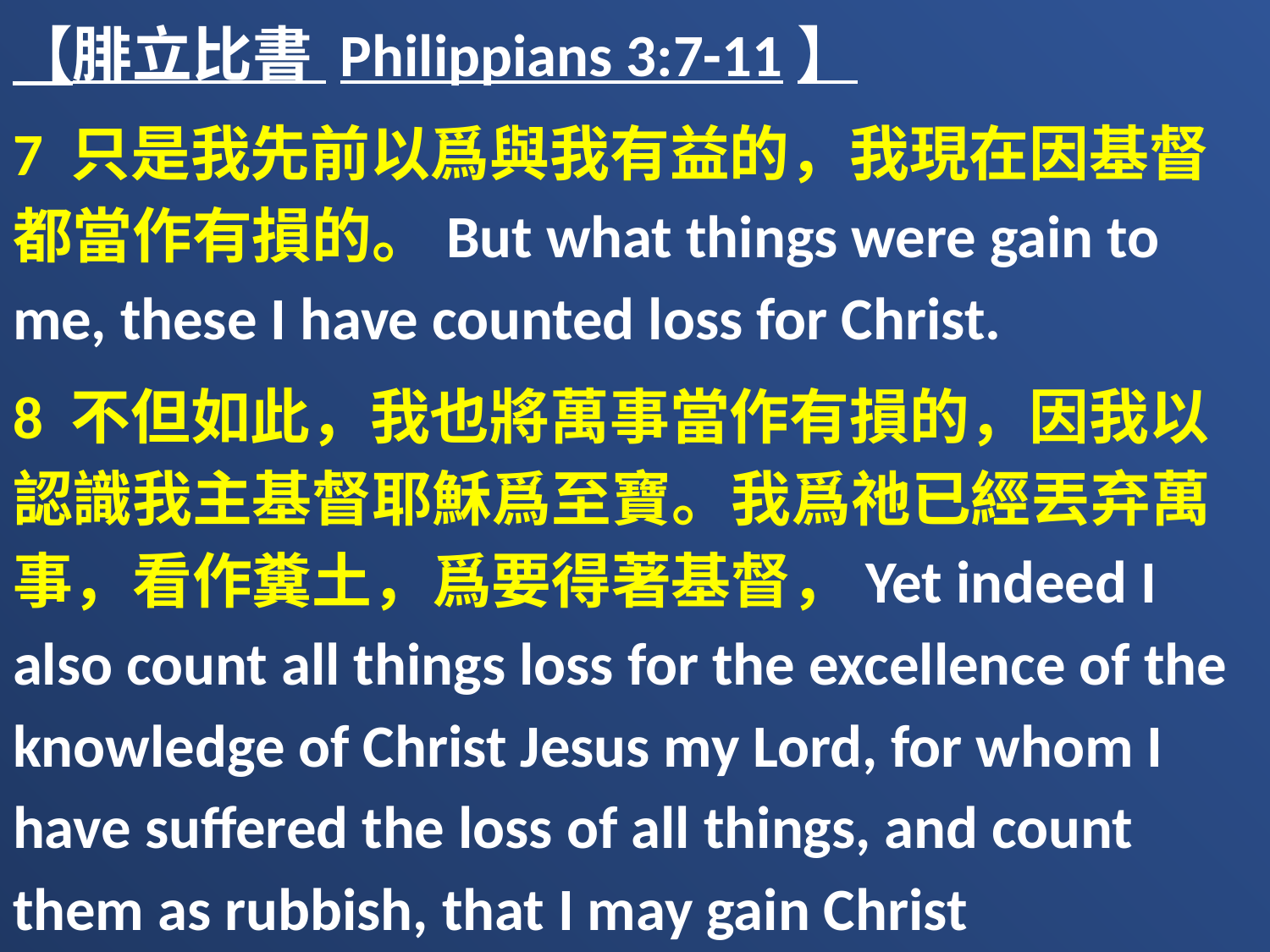

【腓立比書 Philippians 3:7-11】
7 只是我先前以爲與我有益的，我現在因基督都當作有損的。But what things were gain to me, these I have counted loss for Christ.
8 不但如此，我也將萬事當作有損的，因我以認識我主基督耶穌爲至寶。我爲祂已經丟弃萬事，看作糞土，爲要得著基督，Yet indeed I also count all things loss for the excellence of the knowledge of Christ Jesus my Lord, for whom I have suffered the loss of all things, and count them as rubbish, that I may gain Christ